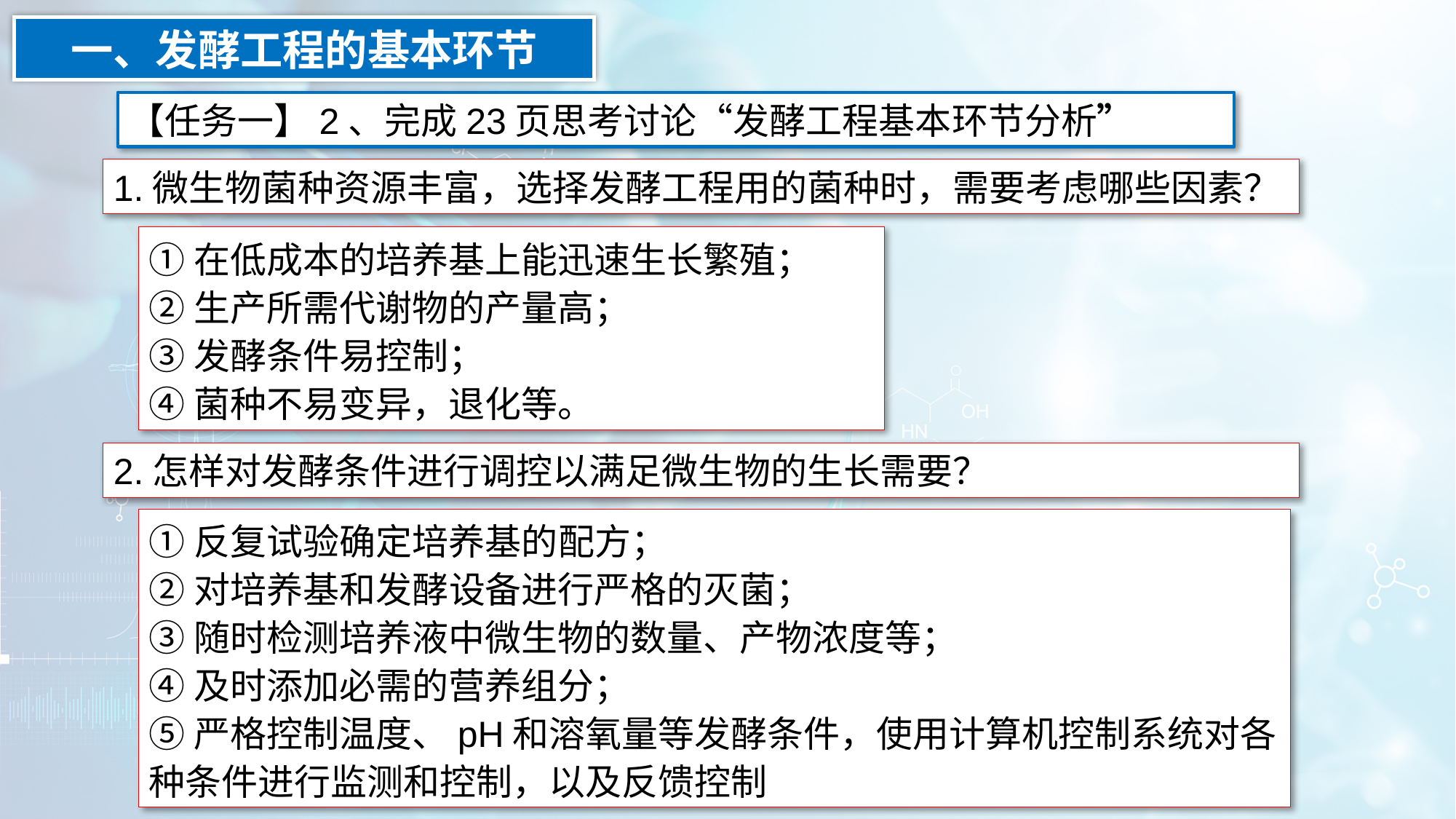

一、发酵工程的基本环节
【任务一】2、完成23页思考讨论“发酵工程基本环节分析”
1.微生物菌种资源丰富，选择发酵工程用的菌种时，需要考虑哪些因素？
①在低成本的培养基上能迅速生长繁殖；
②生产所需代谢物的产量高；
③发酵条件易控制；
④菌种不易变异，退化等。
2.怎样对发酵条件进行调控以满足微生物的生长需要？
①反复试验确定培养基的配方；
②对培养基和发酵设备进行严格的灭菌；
③随时检测培养液中微生物的数量、产物浓度等；
④及时添加必需的营养组分；
⑤严格控制温度、pH和溶氧量等发酵条件，使用计算机控制系统对各种条件进行监测和控制，以及反馈控制